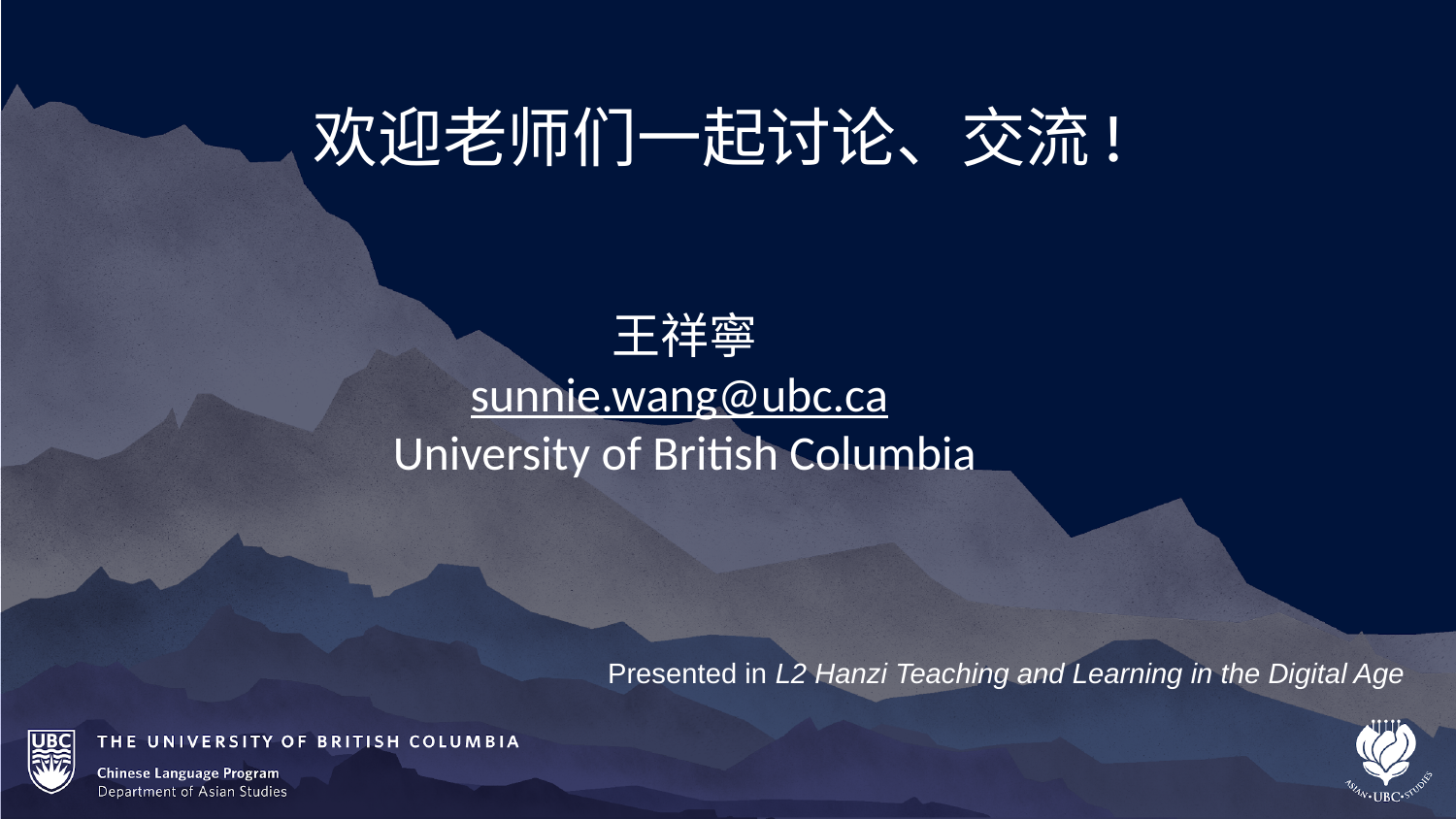

# 欢迎老师们一起讨论、交流!
王祥寧
sunnie.wang@ubc.ca
University of British Columbia

Presented in L2 Hanzi Teaching and Learning in the Digital Age